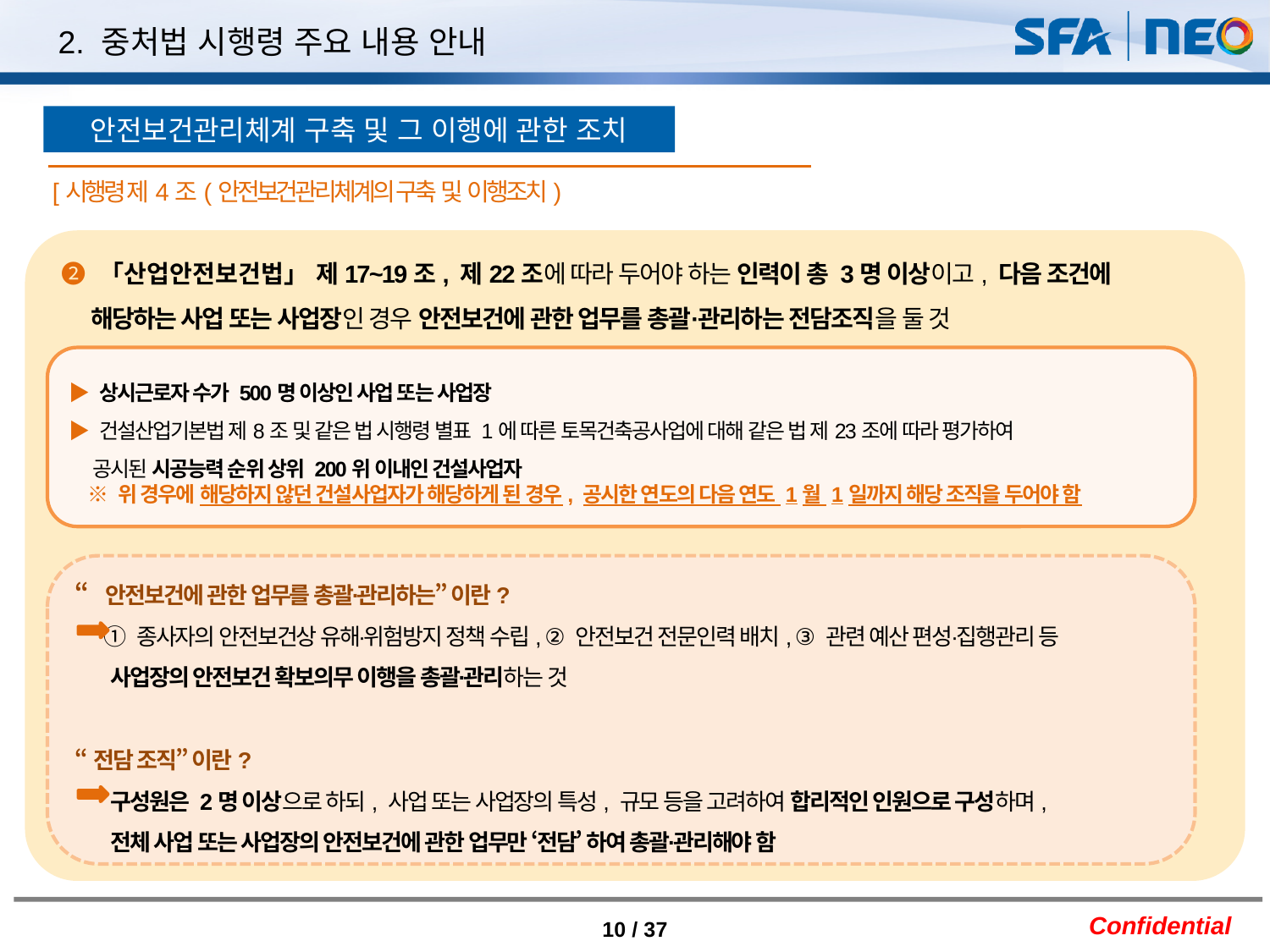

2. 중처법 시행령 주요 내용 안내
안전보건관리체계 구축 및 그 이행에 관한 조치
[시행령 제4조(안전보건관리체계의 구축  및  이행조치)

➋ 「산업안전보건법」 제17~19조, 제22조에 따라 두어야 하는 인력이 총 3명 이상이고, 다음 조건에
    해당하는 사업 또는 사업장인 경우 안전보건에 관한 업무를 총괄∙관리하는 전담조직을 둘 것

▶ 상시근로자 수가 500명 이상인 사업 또는 사업장
▶ 건설산업기본법 제8조 및 같은 법 시행령 별표 1에 따른 토목건축공사업에 대해 같은 법 제23조에 따라 평가하여
    공시된 시공능력 순위 상위 200위 이내인 건설사업자
    ※ 위 경우에 해당하지 않던 건설사업자가 해당하게 된 경우, 공시한 연도의 다음 연도 1월 1일까지 해당 조직을 두어야 함
“안전보건에 관한 업무를 총괄∙관리하는” 이란?
      ① 종사자의 안전보건상 유해∙위험방지 정책 수립, ② 안전보건 전문인력 배치, ③ 관련 예산 편성∙집행관리 등
      사업장의 안전보건 확보의무 이행을 총괄∙관리하는 것

“전담 조직” 이란?
      구성원은 2명 이상으로 하되, 사업 또는 사업장의 특성, 규모 등을 고려하여 합리적인 인원으로 구성하며,
      전체 사업 또는 사업장의 안전보건에 관한 업무만 ‘전담’ 하여 총괄∙관리해야 함